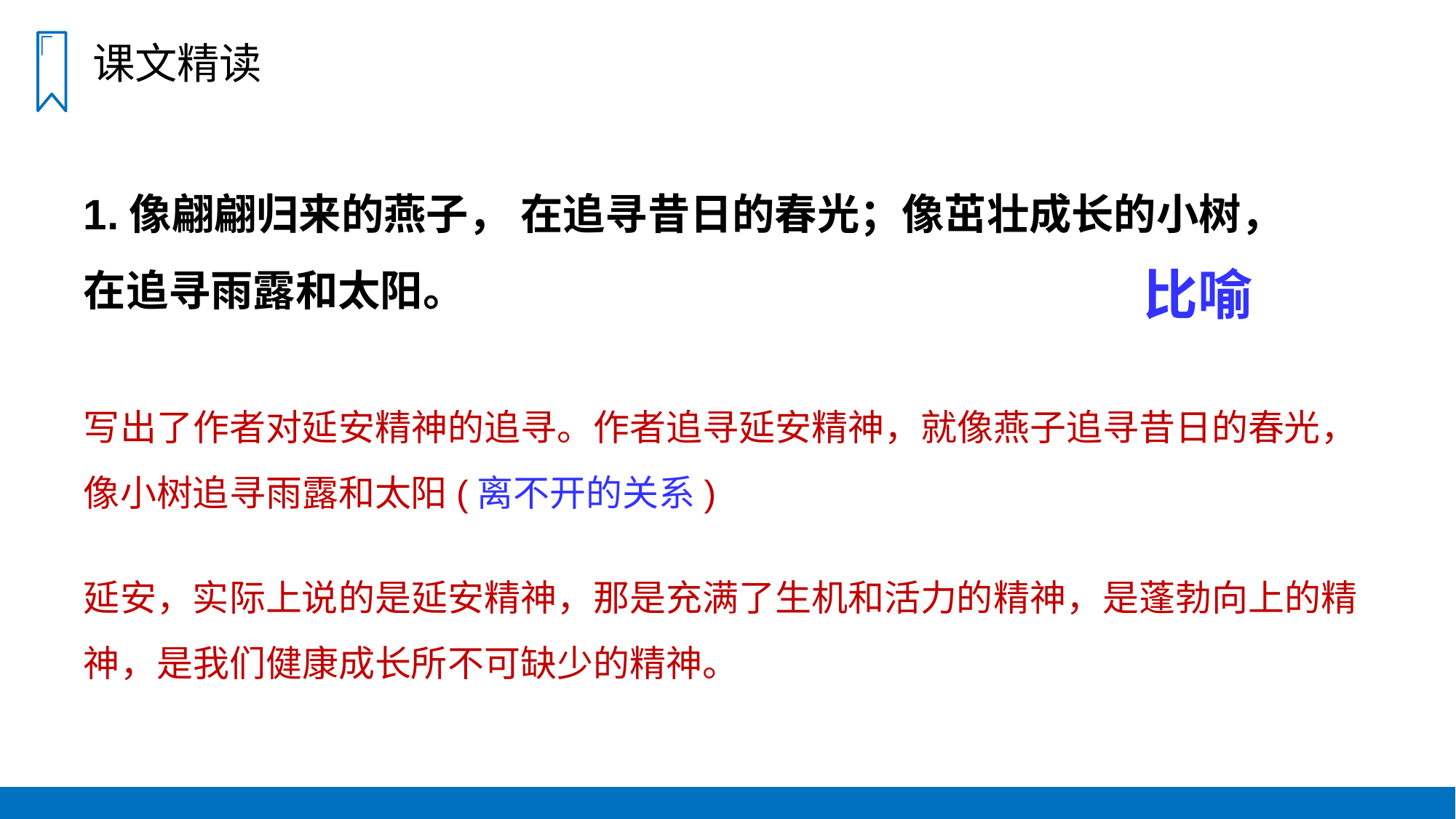

课文精读
1.像翩翩归来的燕子， 在追寻昔日的春光；像茁壮成长的小树， 在追寻雨露和太阳。
比喻
写出了作者对延安精神的追寻。作者追寻延安精神，就像燕子追寻昔日的春光，像小树追寻雨露和太阳(离不开的关系)
延安，实际上说的是延安精神，那是充满了生机和活力的精神，是蓬勃向上的精神，是我们健康成长所不可缺少的精神。